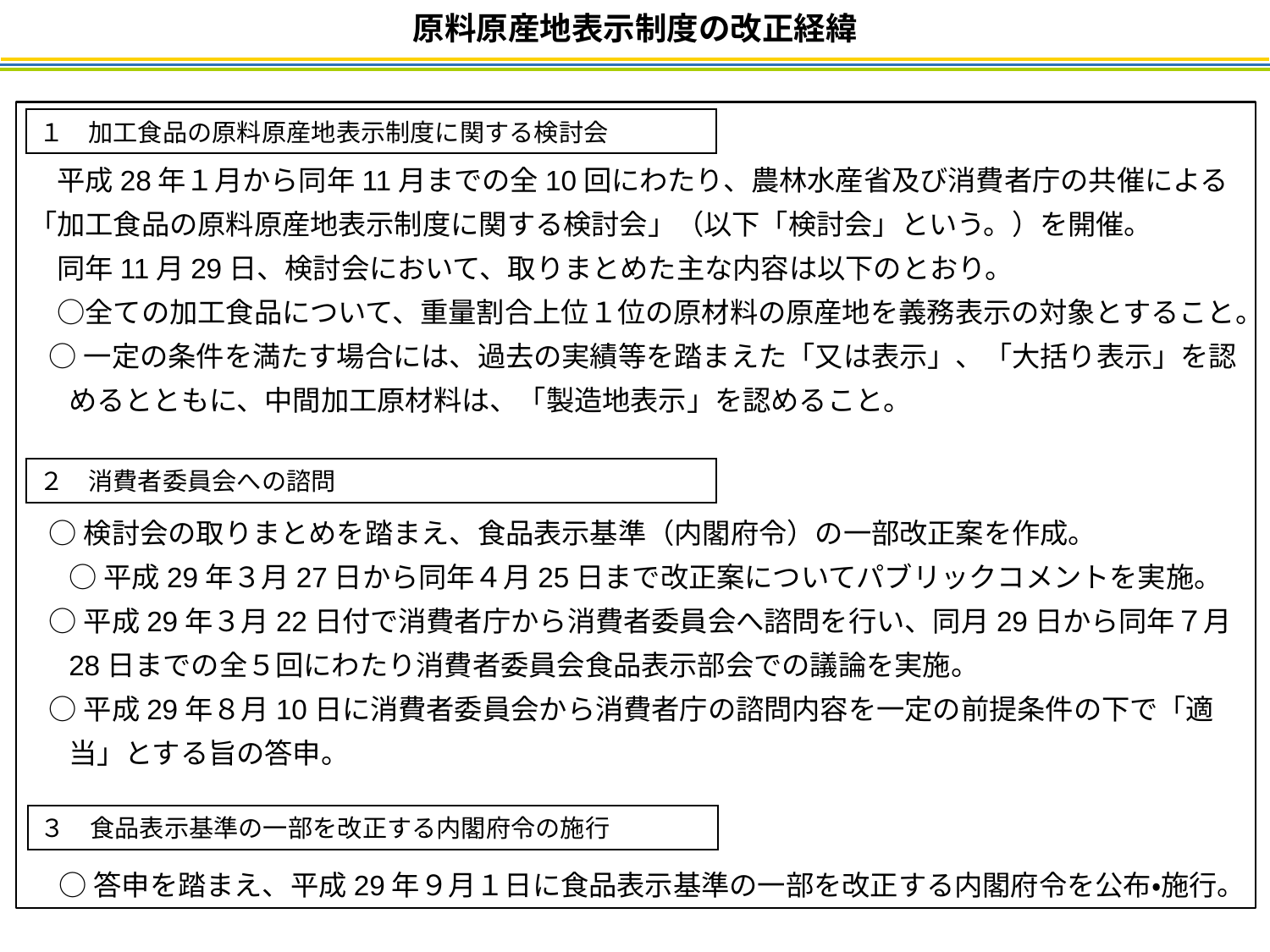

原料原産地表示制度の改正経緯

　平成28年１月から同年11月までの全10回にわたり、農林水産省及び消費者庁の共催による「加工食品の原料原産地表示制度に関する検討会」（以下「検討会」という。）を開催。
　同年11月29日、検討会において、取りまとめた主な内容は以下のとおり。
　○全ての加工食品について、重量割合上位１位の原材料の原産地を義務表示の対象とすること。
○一定の条件を満たす場合には、過去の実績等を踏まえた「又は表示」、「大括り表示」を認めるとともに、中間加工原材料は、「製造地表示」を認めること。

○検討会の取りまとめを踏まえ、食品表示基準（内閣府令）の一部改正案を作成。
○平成29年３月27日から同年４月25日まで改正案についてパブリックコメントを実施。
○平成29年３月22日付で消費者庁から消費者委員会へ諮問を行い、同月29日から同年７月28日までの全５回にわたり消費者委員会食品表示部会での議論を実施。
○平成29年８月10日に消費者委員会から消費者庁の諮問内容を一定の前提条件の下で「適当」とする旨の答申。

○答申を踏まえ、平成29年９月１日に食品表示基準の一部を改正する内閣府令を公布・施行。
１　加工食品の原料原産地表示制度に関する検討会
２　消費者委員会への諮問
３　食品表示基準の一部を改正する内閣府令の施行